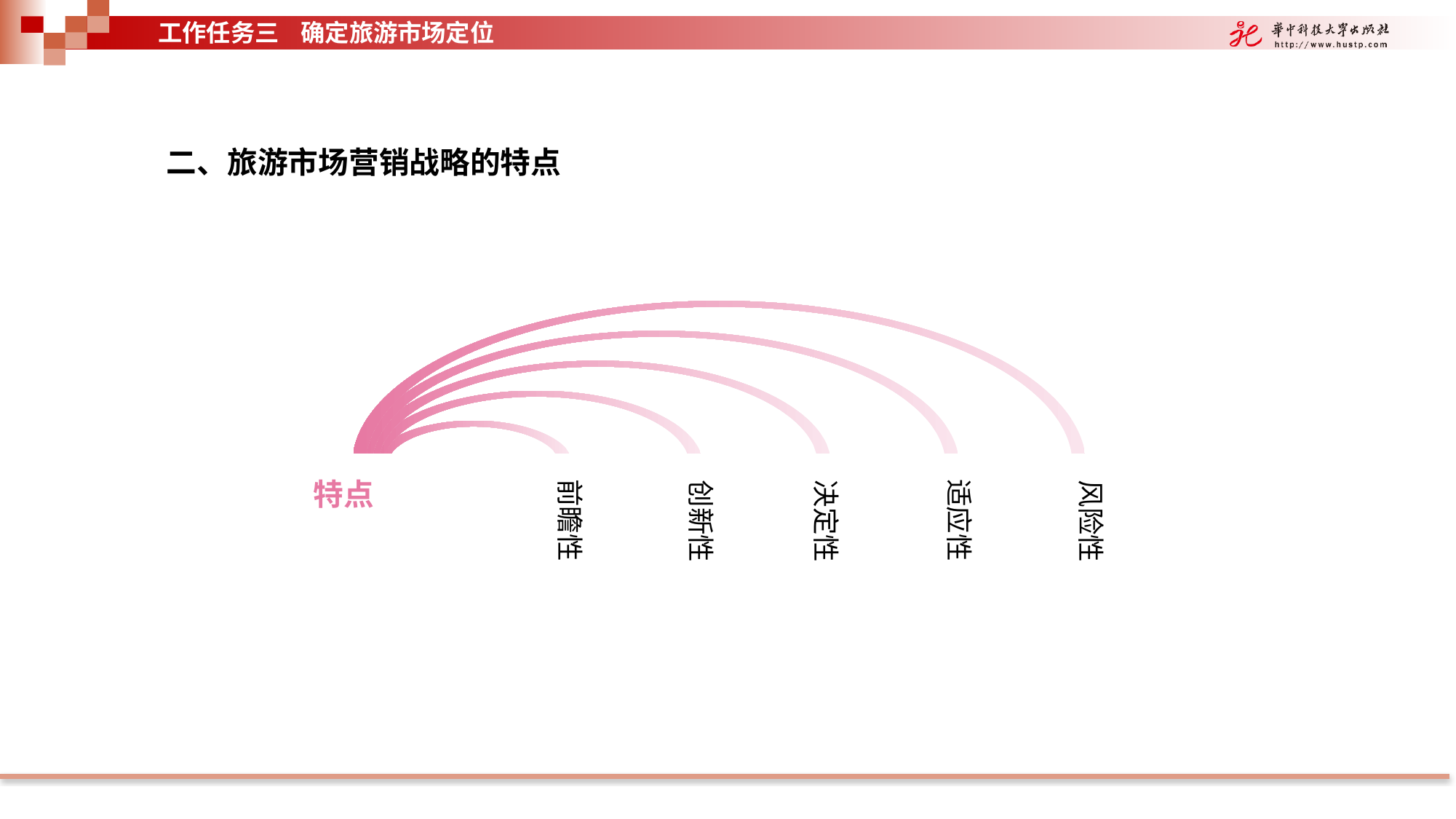

工作任务三    确定旅游市场定位
二、旅游市场营销战略的特点

前瞻性
适应性
特点
创新性
决定性
风险性